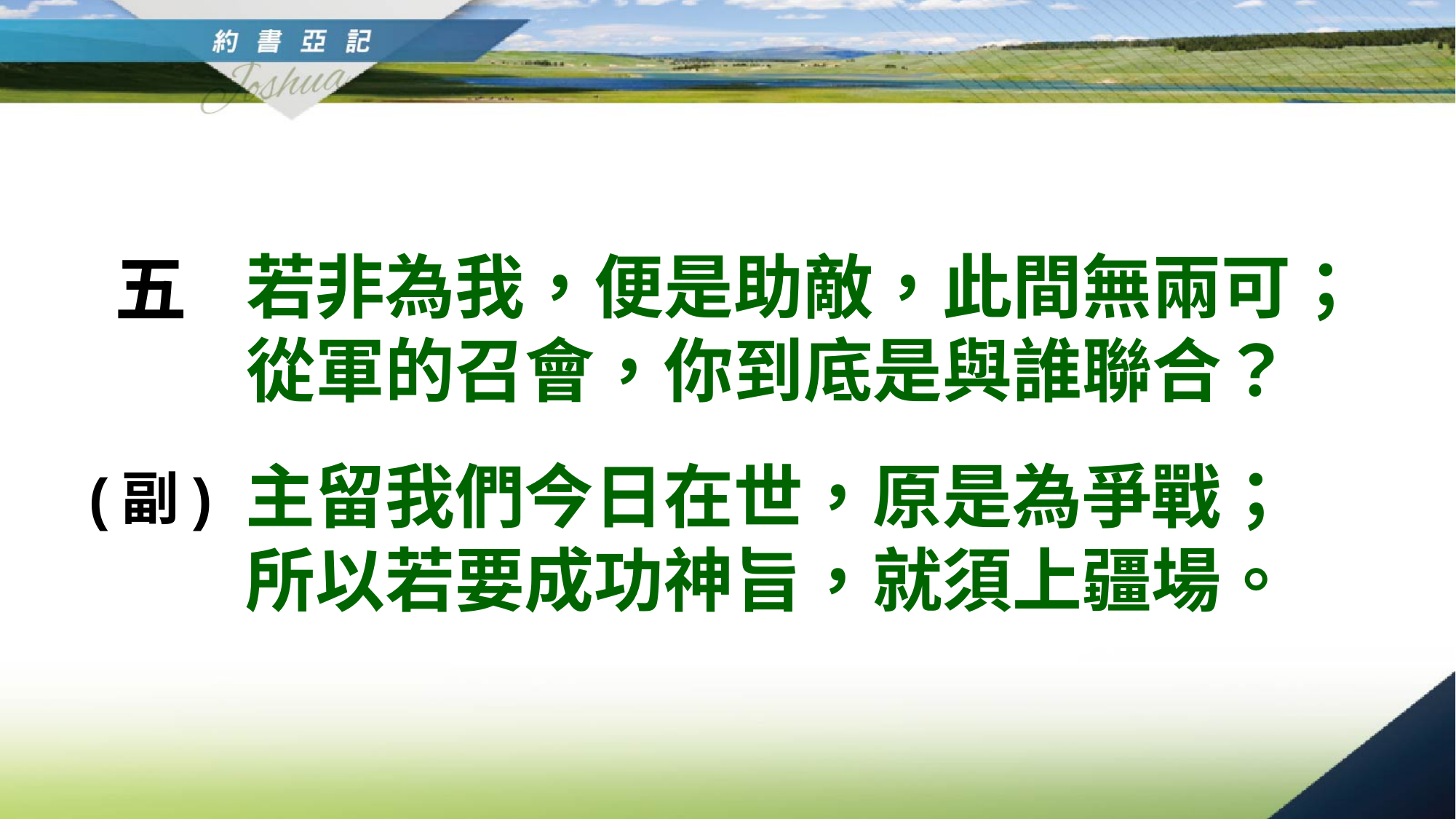

五
若非為我，便是助敵，此間無兩可；
從軍的召會，你到底是與誰聯合？
主留我們今日在世，原是為爭戰；
所以若要成功神旨，就須上疆場。
(副)